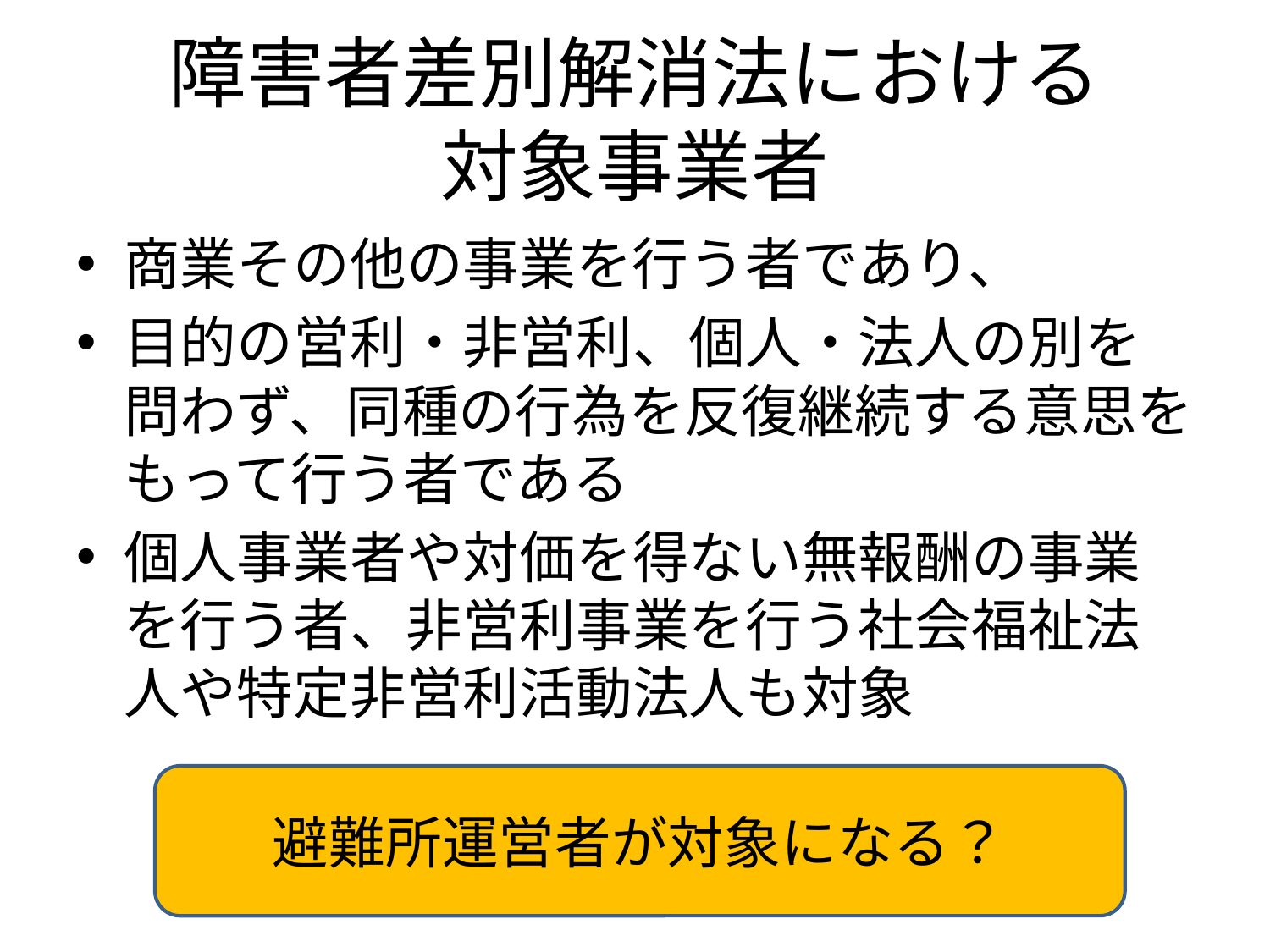

# 障害者差別解消法における 対象事業者
商業その他の事業を行う者であり、
目的の営利・非営利、個人・法人の別を問わず、同種の行為を反復継続する意思をもって行う者である
個人事業者や対価を得ない無報酬の事業を行う者、非営利事業を行う社会福祉法人や特定非営利活動法人も対象
避難所運営者が対象になる？